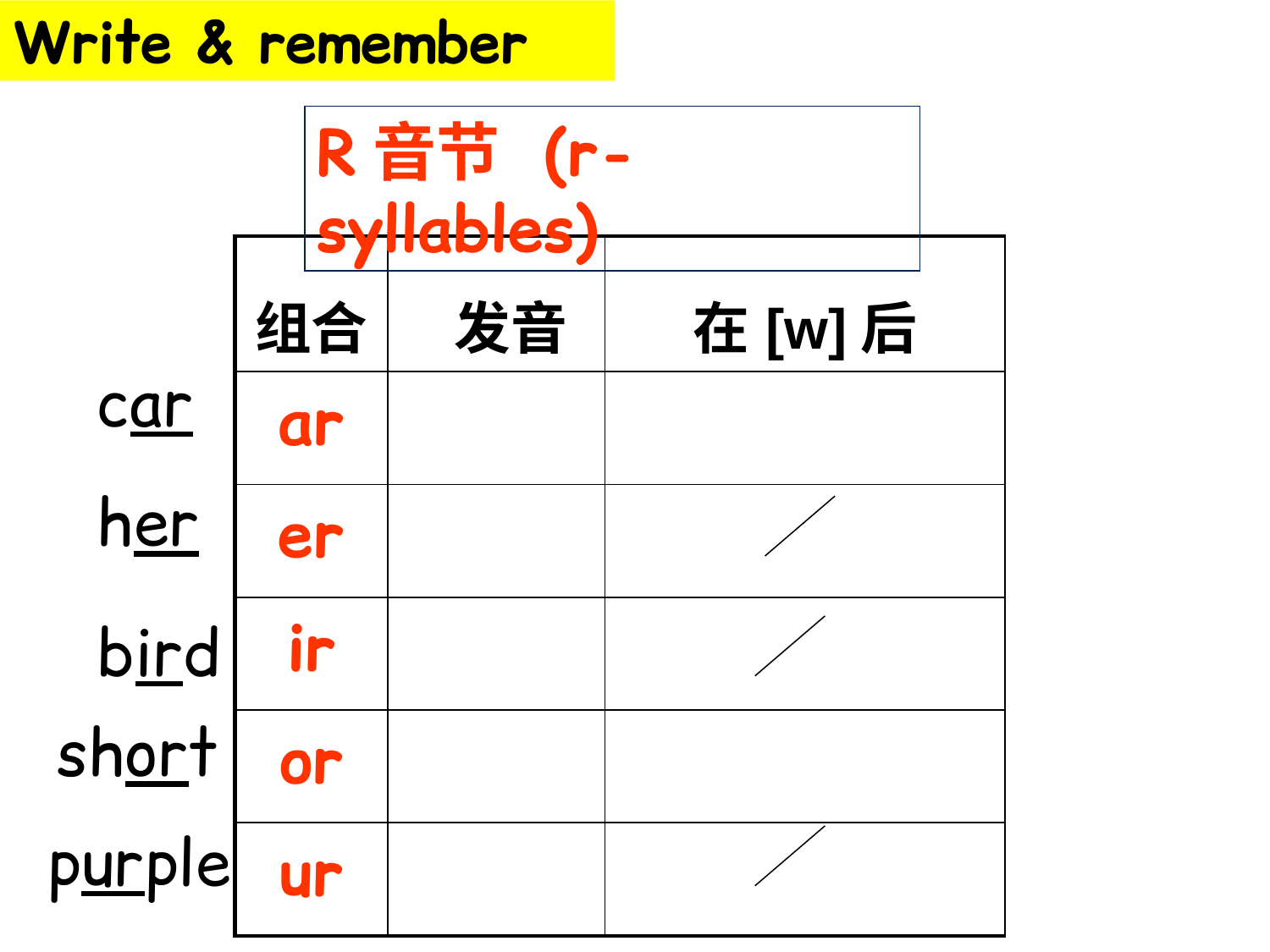

Write & remember
R音节  (r-syllables)
| 组合 | 发音 | 在[w]后 |
| --- | --- | --- |
| ar |  |  |
| er |  |  |
| ir |  |  |
| or |  |  |
| ur |  |  |
car
her
bird
short
purple